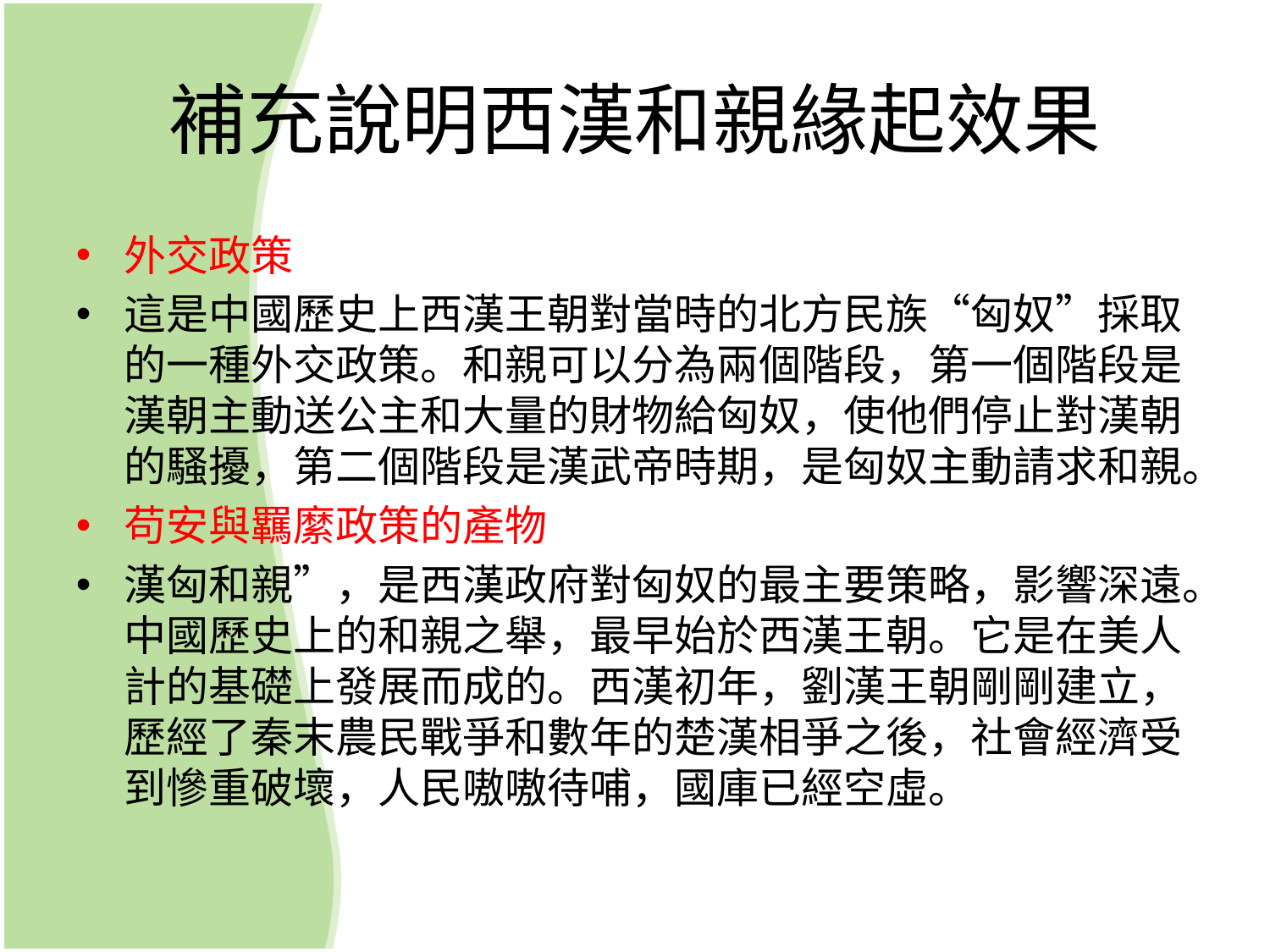

# 補充說明西漢和親緣起效果
外交政策
這是中國歷史上西漢王朝對當時的北方民族“匈奴”採取的一種外交政策。和親可以分為兩個階段，第一個階段是漢朝主動送公主和大量的財物給匈奴，使他們停止對漢朝的騷擾，第二個階段是漢武帝時期，是匈奴主動請求和親。
苟安與羈縻政策的產物
漢匈和親”，是西漢政府對匈奴的最主要策略，影響深遠。中國歷史上的和親之舉，最早始於西漢王朝。它是在美人計的基礎上發展而成的。西漢初年，劉漢王朝剛剛建立，歷經了秦末農民戰爭和數年的楚漢相爭之後，社會經濟受到慘重破壞，人民嗷嗷待哺，國庫已經空虛。